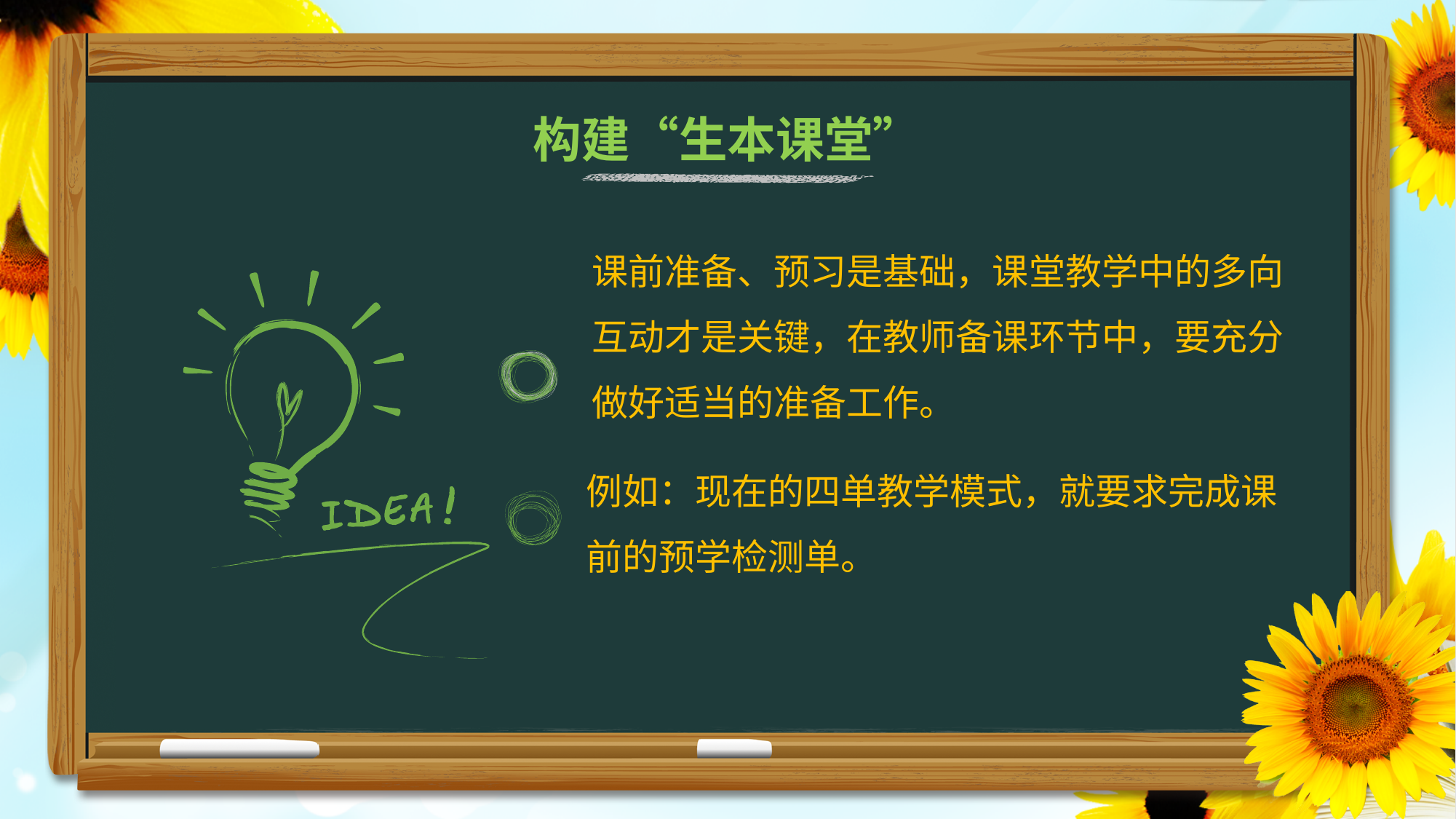

构建“生本课堂”

课前准备、预习是基础，课堂教学中的多向互动才是关键，在教师备课环节中，要充分做好适当的准备工作。

例如：现在的四单教学模式，就要求完成课前的预学检测单。